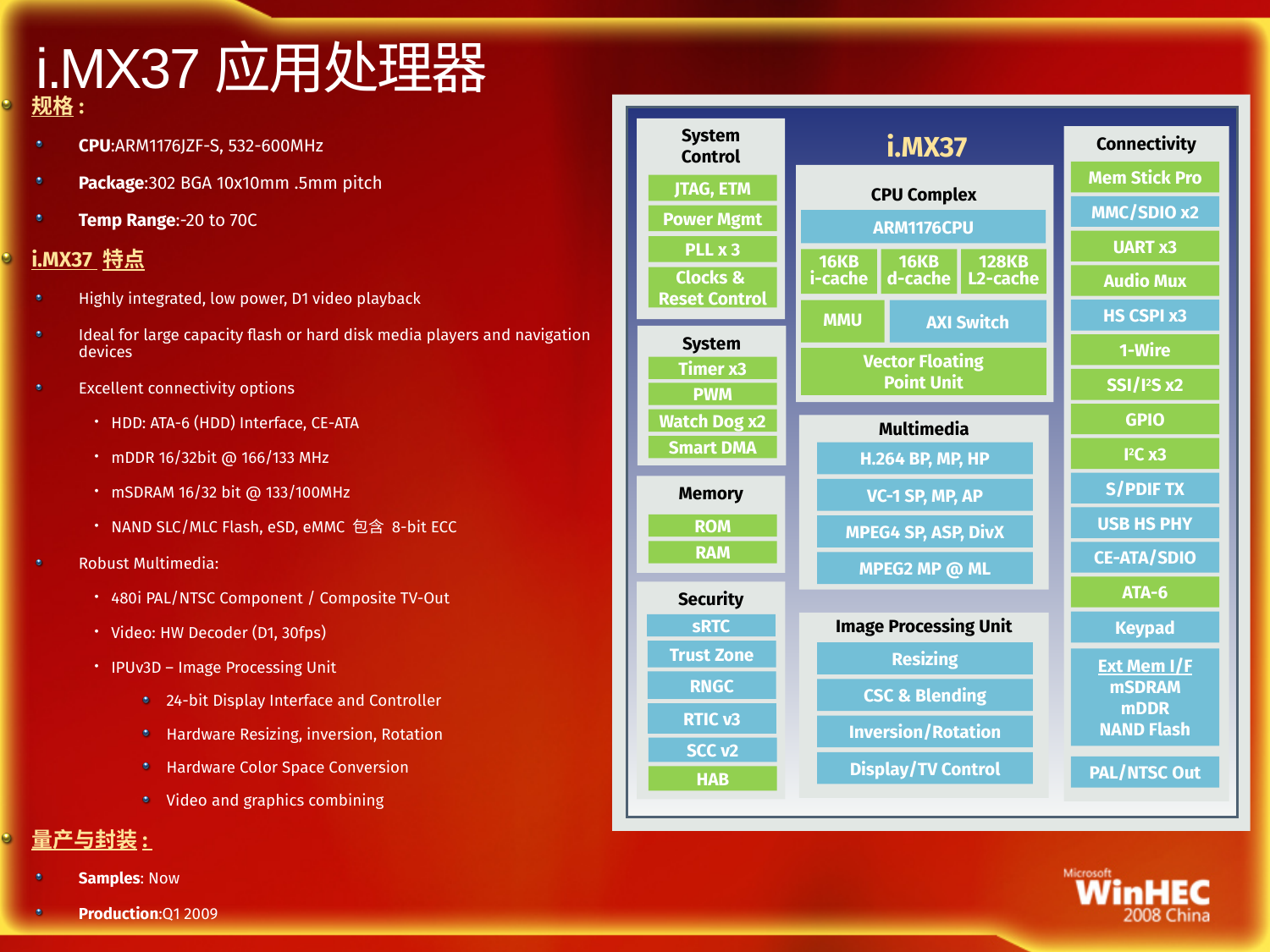

i.MX37应用处理器

规格:
CPU:ARM1176JZF-S, 532-600MHz
Package:302 BGA 10x10mm .5mm pitch
Temp Range:-20 to 70C
i.MX37 特点
Highly integrated, low power, D1 video playback
Ideal for large capacity flash or hard disk media players and navigation devices
Excellent connectivity options
HDD: ATA-6 (HDD) Interface, CE-ATA
mDDR 16/32bit @ 166/133 MHz
mSDRAM 16/32 bit @ 133/100MHz
NAND SLC/MLC Flash, eSD, eMMC 包含 8-bit ECC
Robust Multimedia:
480i PAL/NTSC Component / Composite TV-Out
Video: HW Decoder (D1, 30fps)
IPUv3D – Image Processing Unit
24-bit Display Interface and Controller
Hardware Resizing, inversion, Rotation
Hardware Color Space Conversion
Video and graphics combining
量产与封装:
Samples: Now
Production:Q1 2009

System
Control
i.MX37
Connectivity
Mem Stick Pro

JTAG, ETM
CPU Complex
MMC/SDIO x2
Power Mgmt
ARM1176CPU
UART x3
PLL x 3
16KB
i-cache
16KB
d-cache
128KB
L2-cache
Audio Mux
Clocks &
Reset Control
HS CSPI x3
MMU
AXI Switch
System
1-Wire
Vector Floating
Point Unit
Timer x3
SSI/I2S x2
PWM
GPIO
Watch Dog x2
Multimedia
Smart DMA
I2C x3
H.264 BP, MP, HP
S/PDIF TX
Memory
VC-1 SP, MP, AP
USB HS PHY
ROM
MPEG4 SP, ASP, DivX
RAM
CE-ATA/SDIO
MPEG2 MP @ ML
ATA-6
Security
Keypad
Image Processing Unit
sRTC
Trust Zone
Resizing
Ext Mem I/F
mSDRAM
mDDR
NAND Flash
RNGC
CSC & Blending
RTIC v3
Inversion/Rotation
SCC v2
Display/TV Control
PAL/NTSC Out
HAB